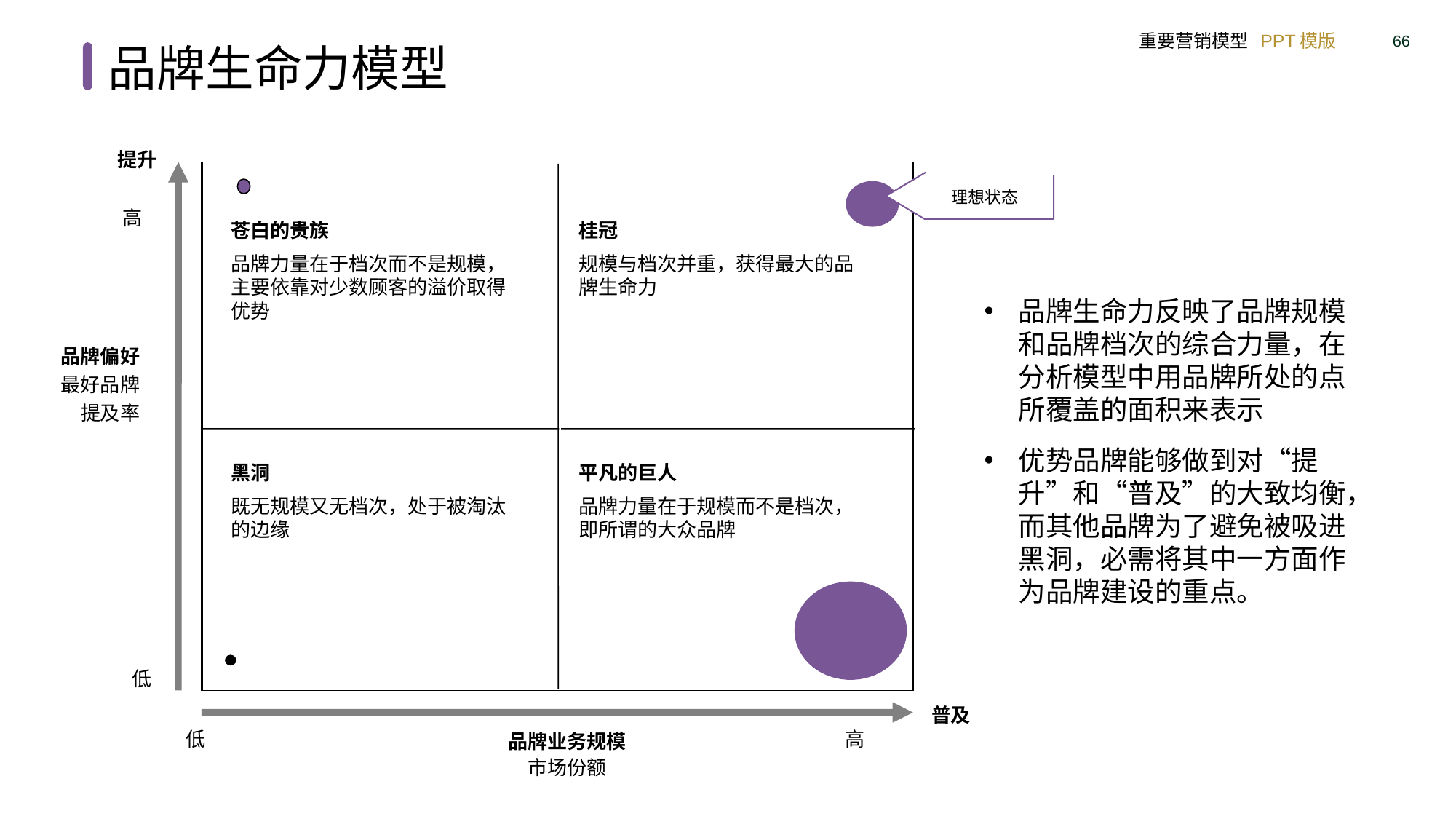

品牌生命力模型
提升

理想状态
高
苍白的贵族
品牌力量在于档次而不是规模，主要依靠对少数顾客的溢价取得优势
桂冠
规模与档次并重，获得最大的品牌生命力
品牌偏好
最好品牌
提及率

黑洞
既无规模又无档次，处于被淘汰的边缘
平凡的巨人
品牌力量在于规模而不是档次，即所谓的大众品牌

低
普及

低
品牌业务规模
市场份额
高
品牌生命力反映了品牌规模和品牌档次的综合力量，在分析模型中用品牌所处的点所覆盖的面积来表示
优势品牌能够做到对“提升”和“普及”的大致均衡，而其他品牌为了避免被吸进黑洞，必需将其中一方面作为品牌建设的重点。